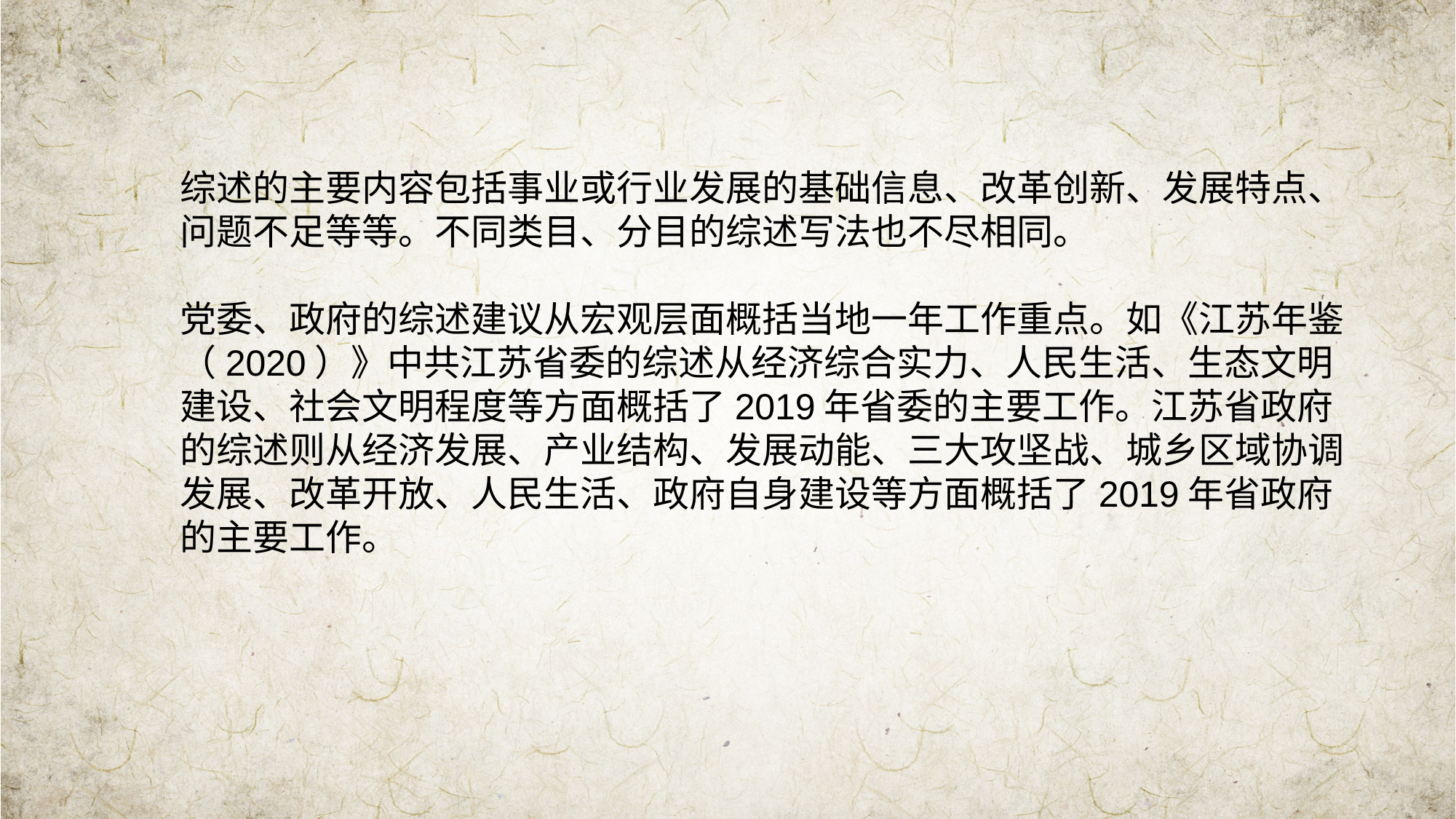

综述的主要内容包括事业或行业发展的基础信息、改革创新、发展特点、问题不足等等。不同类目、分目的综述写法也不尽相同。

党委、政府的综述建议从宏观层面概括当地一年工作重点。如《江苏年鉴（2020）》中共江苏省委的综述从经济综合实力、人民生活、生态文明建设、社会文明程度等方面概括了2019年省委的主要工作。江苏省政府的综述则从经济发展、产业结构、发展动能、三大攻坚战、城乡区域协调发展、改革开放、人民生活、政府自身建设等方面概括了2019年省政府的主要工作。